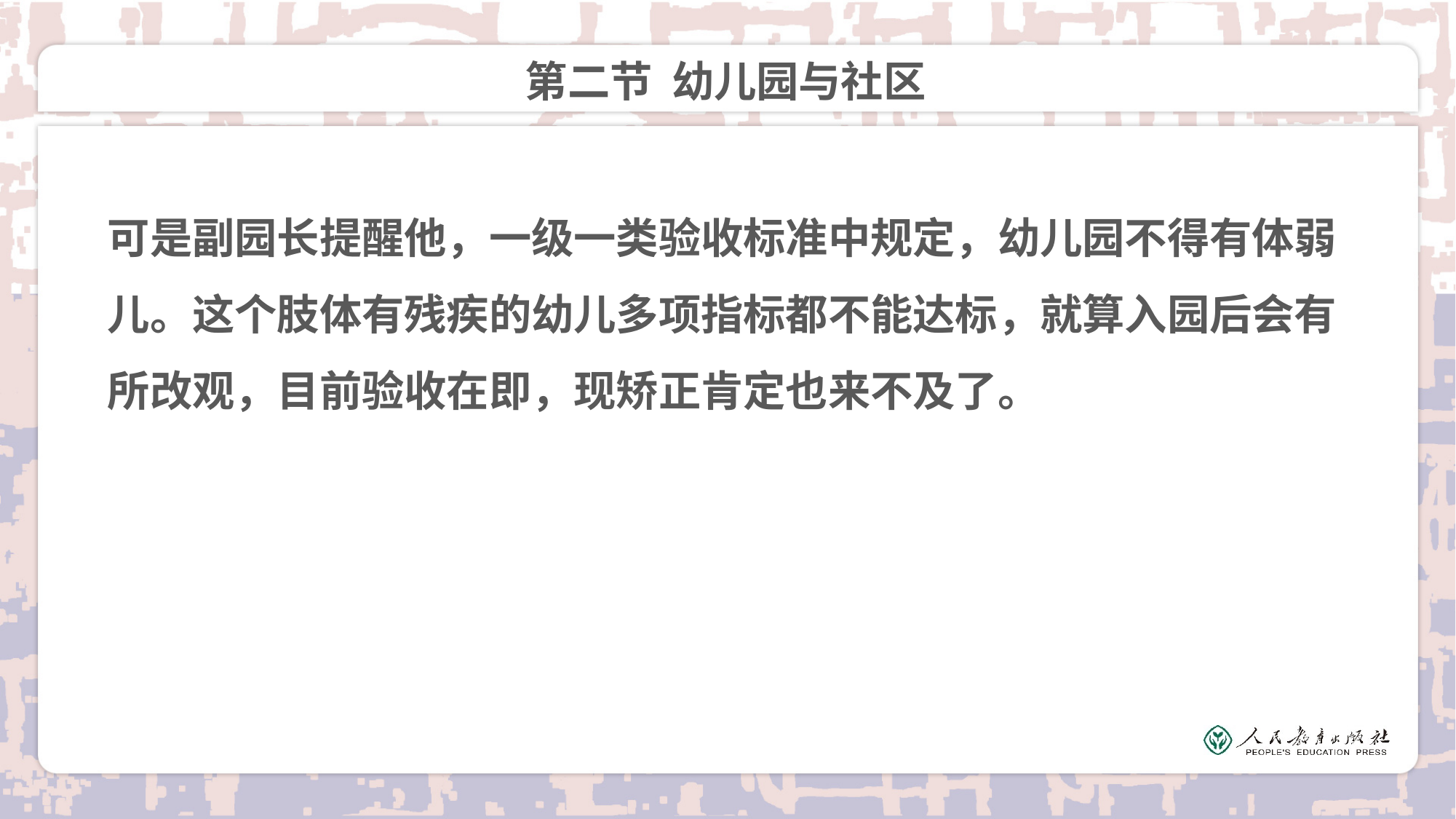

# 第二节  幼儿园与社区
可是副园长提醒他，一级一类验收标准中规定，幼儿园不得有体弱儿。这个肢体有残疾的幼儿多项指标都不能达标，就算入园后会有所改观，目前验收在即，现矫正肯定也来不及了。